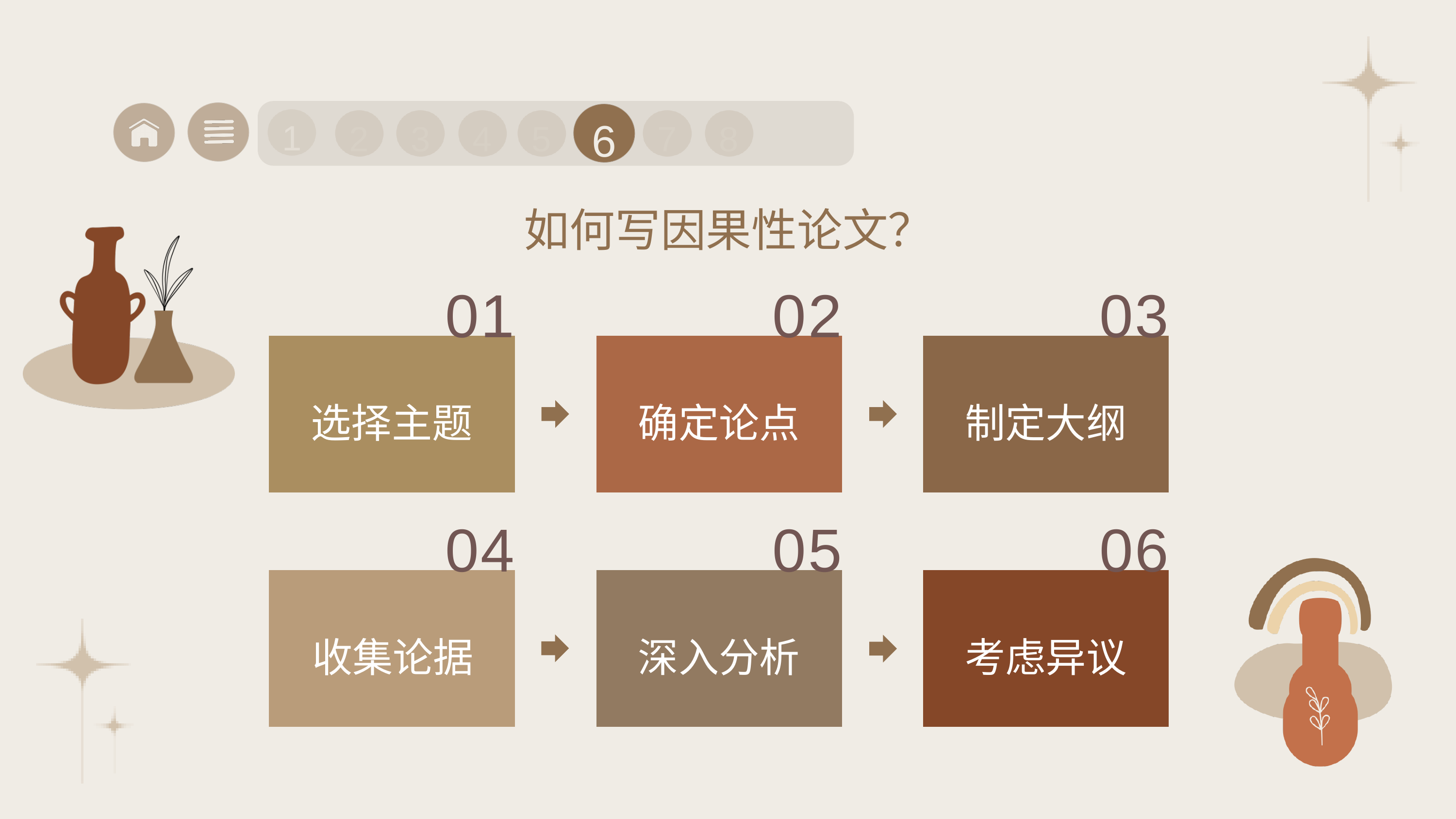

6
1
2
4
7
8
3
5

如何写因果性论文？

01
02
03

选择主题
确定论点
制定大纲

04
05
06

收集论据
深入分析
考虑异议